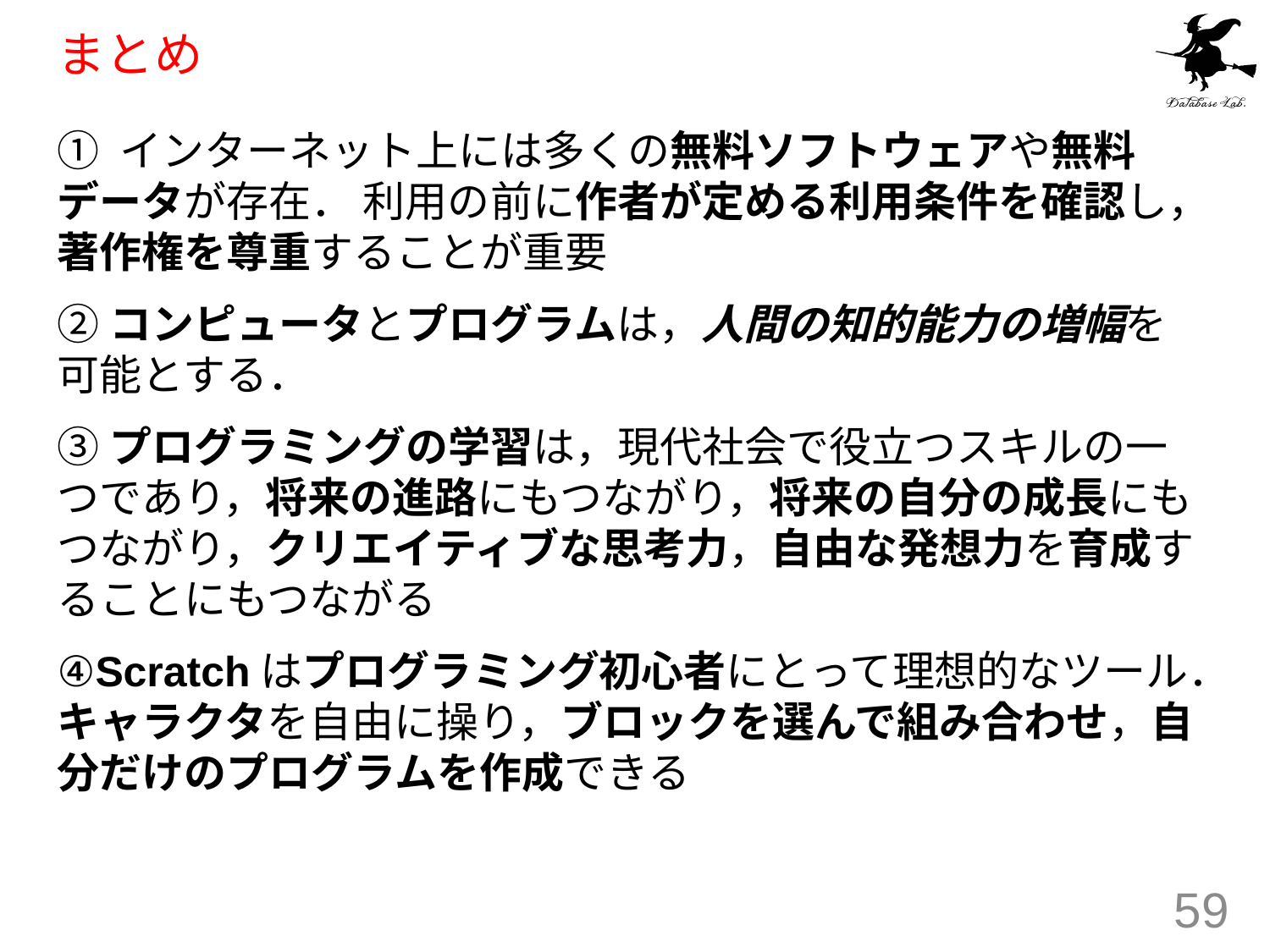

# まとめ
① インターネット上には多くの無料ソフトウェアや無料データが存在． 利用の前に作者が定める利用条件を確認し，著作権を尊重することが重要
②コンピュータとプログラムは，人間の知的能力の増幅を可能とする．
③プログラミングの学習は，現代社会で役立つスキルの一つであり，将来の進路にもつながり，将来の自分の成長にもつながり，クリエイティブな思考力，自由な発想力を育成することにもつながる
④Scratchはプログラミング初心者にとって理想的なツール．キャラクタを自由に操り，ブロックを選んで組み合わせ，自分だけのプログラムを作成できる

59